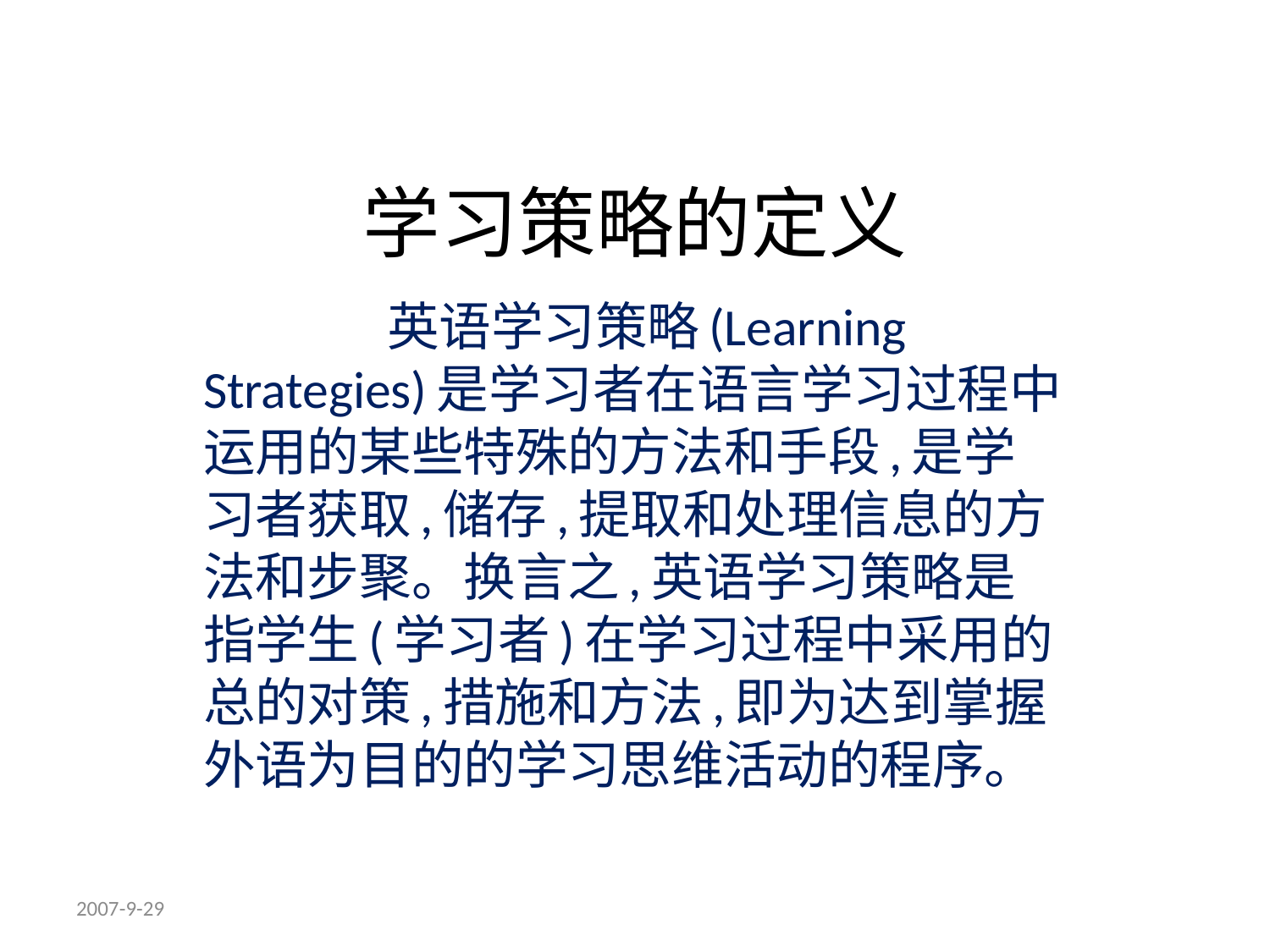

# 学习策略的定义
               英语学习策略(Learning Strategies)是学习者在语言学习过程中运用的某些特殊的方法和手段,是学习者获取,储存,提取和处理信息的方法和步聚。换言之,英语学习策略是指学生(学习者)在学习过程中采用的总的对策,措施和方法,即为达到掌握外语为目的的学习思维活动的程序。

2007-9-29